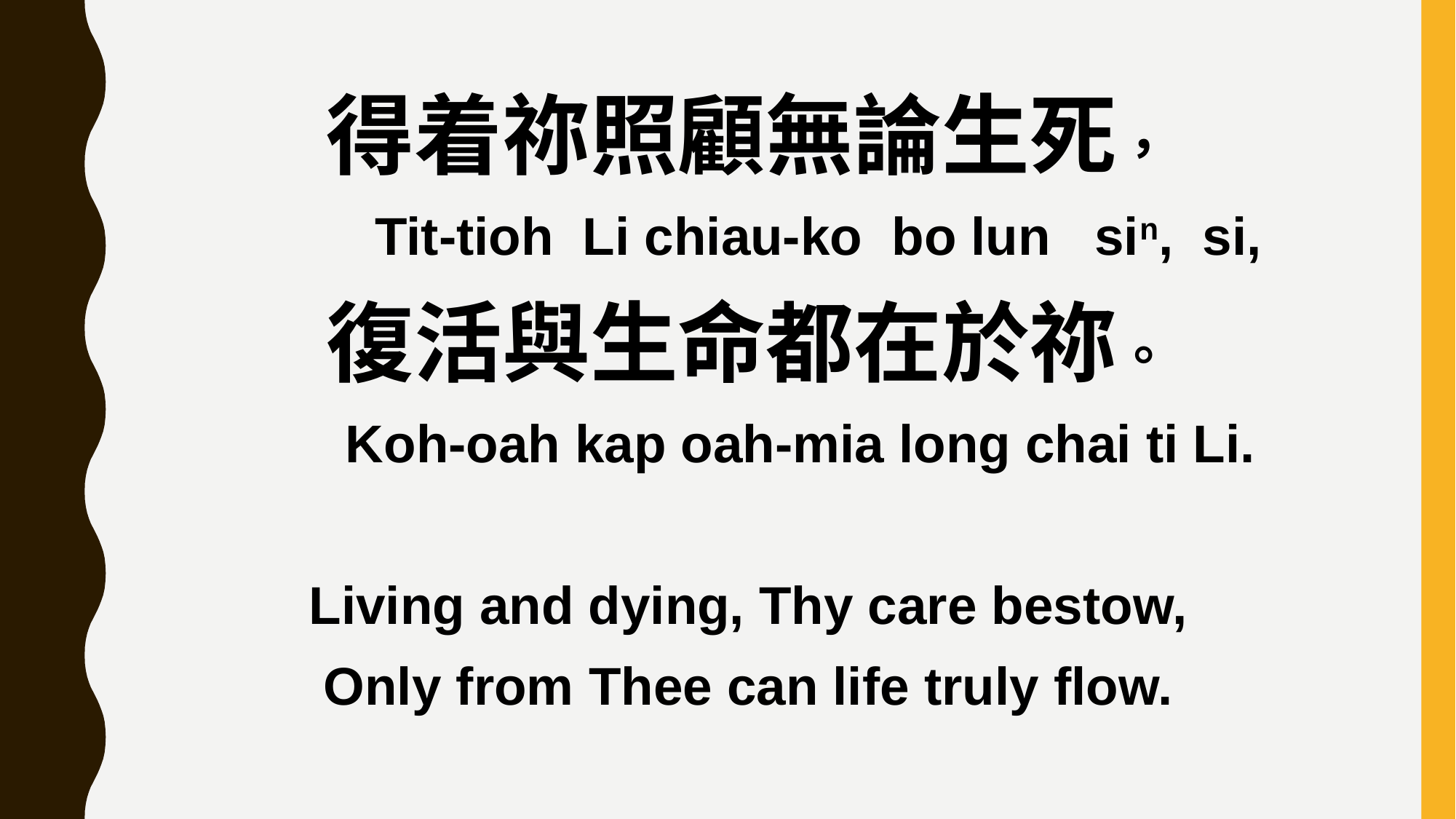

得着祢照顧無論生死，
            Tit-tioh  Li chiau-ko  bo lun   sin,  si,
復活與生命都在於祢。
          Koh-oah kap oah-mia long chai ti Li.

Living and dying, Thy care bestow,
Only from Thee can life truly flow.